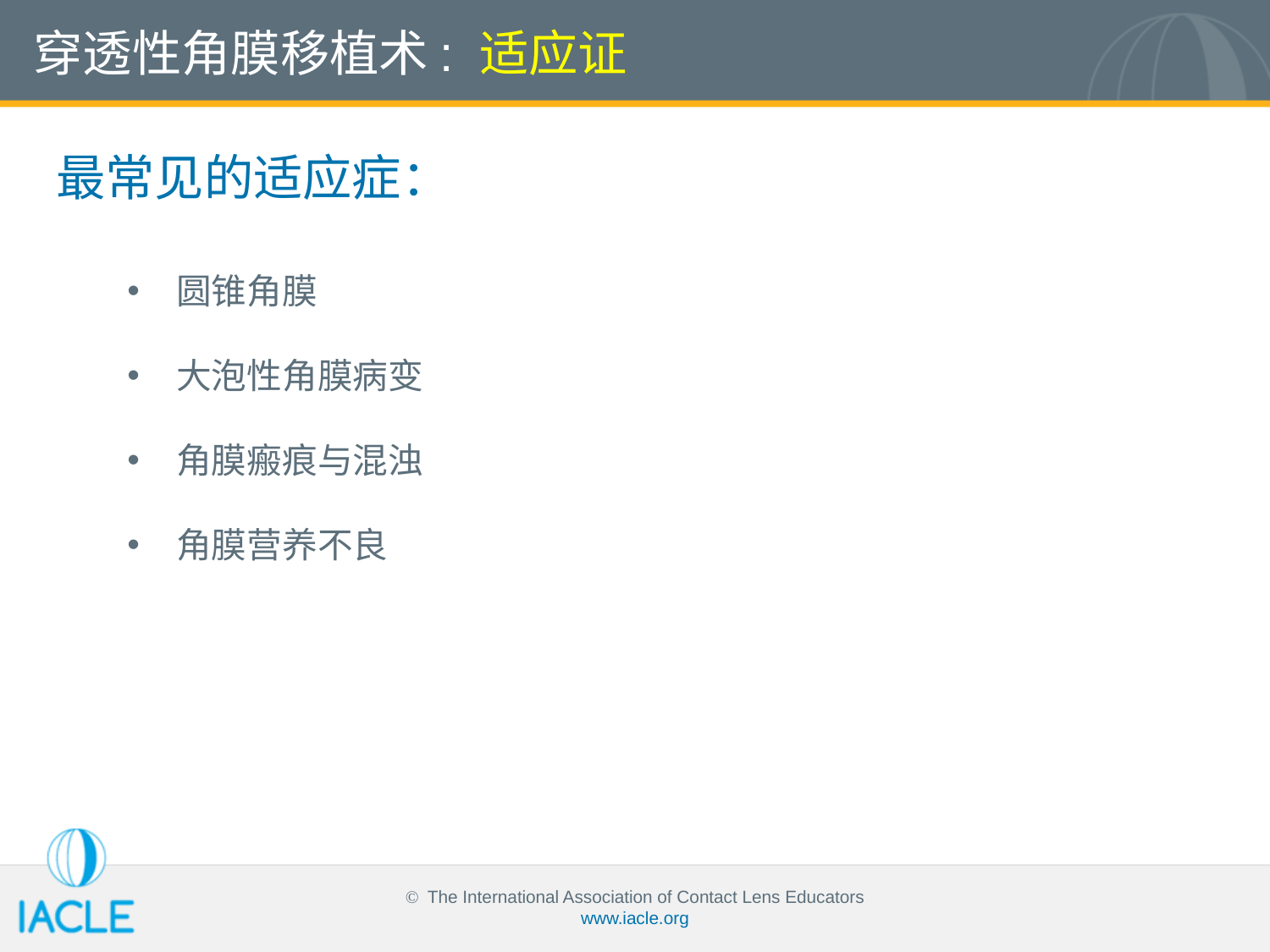

# 穿透性角膜移植术: 适应证
最常见的适应症：
圆锥角膜

大泡性角膜病变

角膜瘢痕与混浊

角膜营养不良